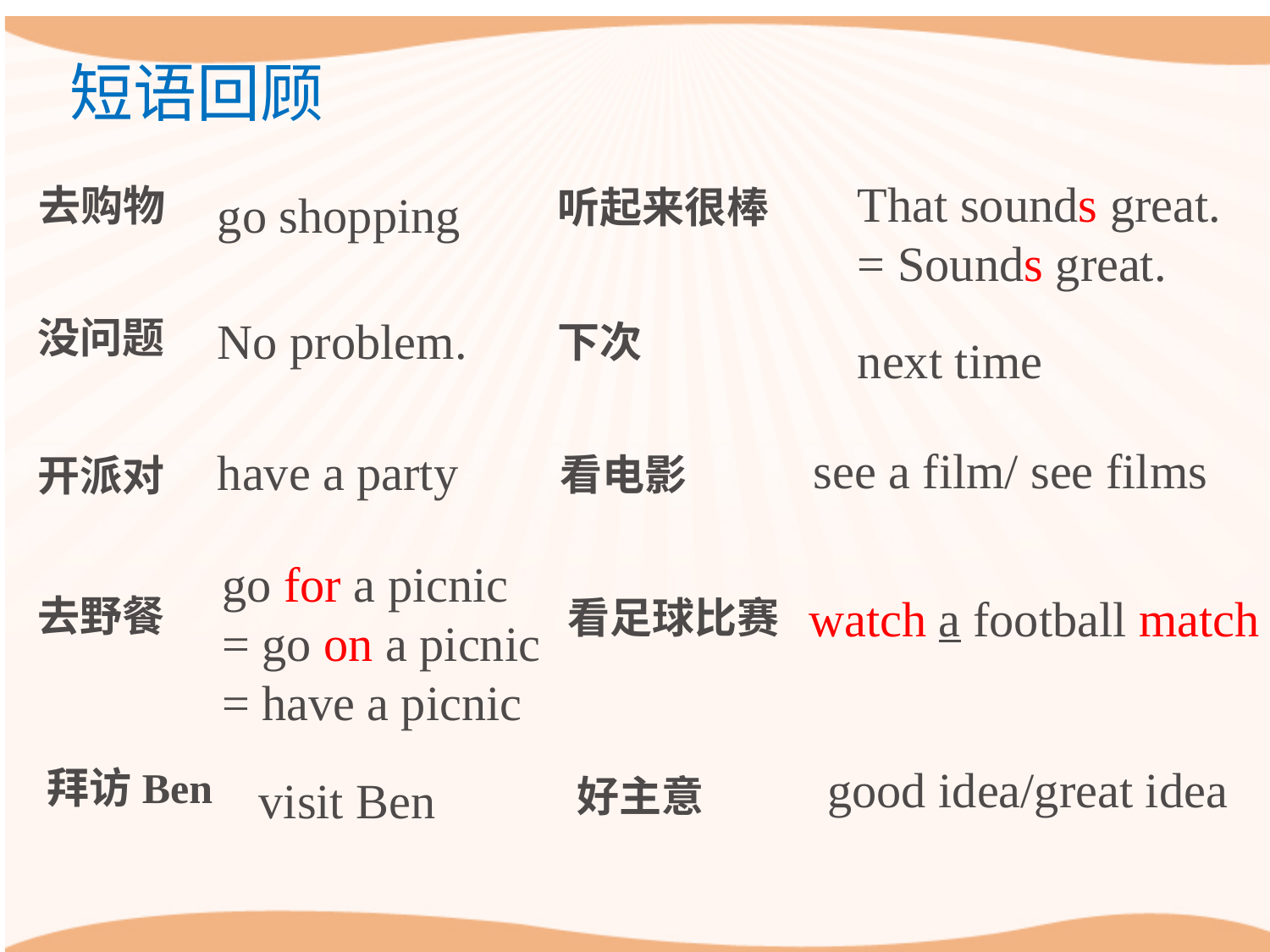

短语回顾
That sounds great. = Sounds great.
去购物
听起来很棒
go shopping
No problem.
没问题
下次
next time
see a film/ see films
have a party
看电影
开派对
go for a picnic
= go on a picnic
= have a picnic
watch a football match
去野餐
看足球比赛
good idea/great idea
拜访Ben
visit Ben
好主意